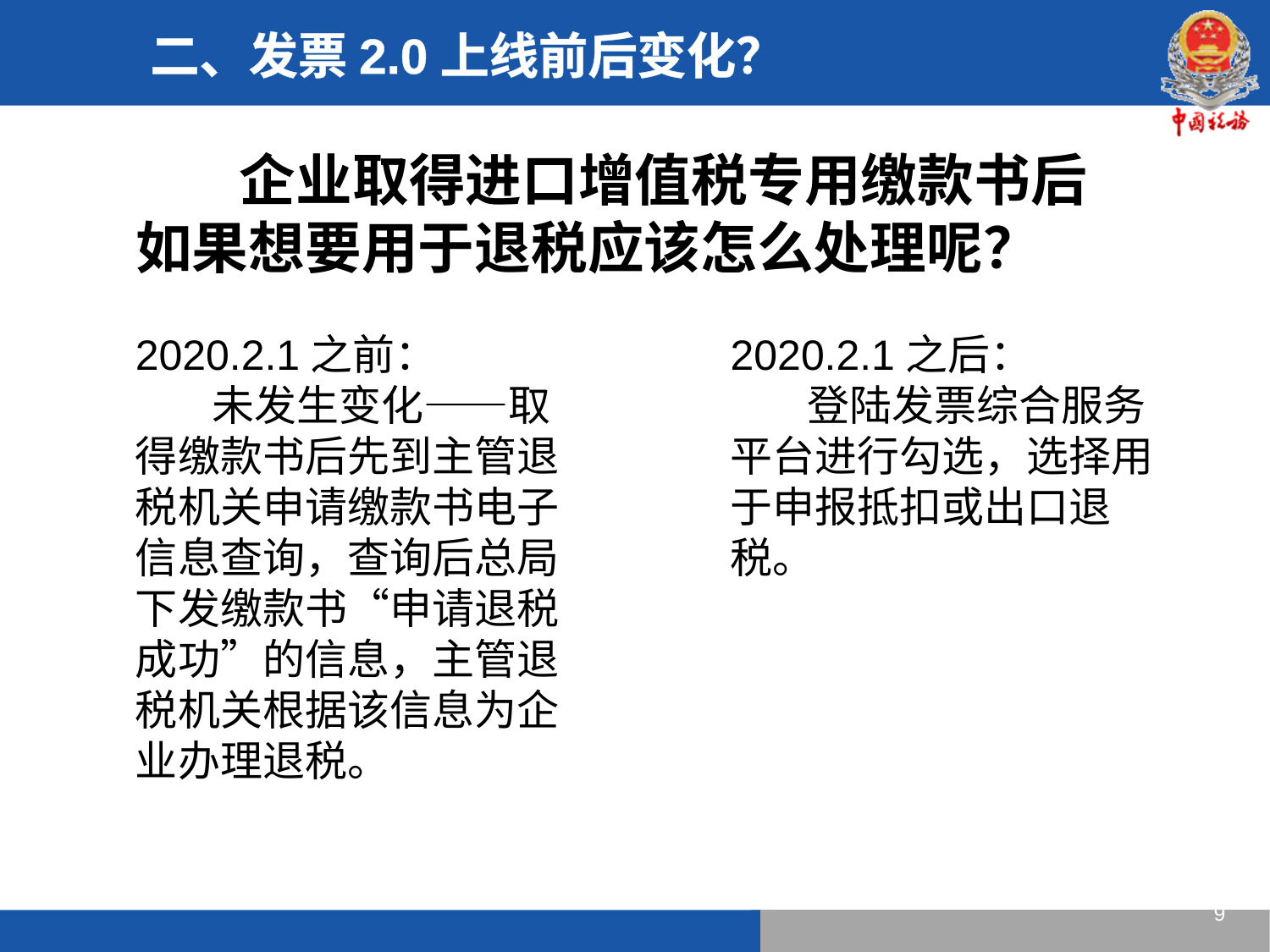

9
二、发票2.0上线前后变化？
       企业取得进口增值税专用缴款书后如果想要用于退税应该怎么处理呢？
2020.2.1之前：
       未发生变化——取得缴款书后先到主管退税机关申请缴款书电子信息查询，查询后总局下发缴款书“申请退税成功”的信息，主管退税机关根据该信息为企业办理退税。

2020.2.1之后：
       登陆发票综合服务平台进行勾选，选择用于申报抵扣或出口退税。